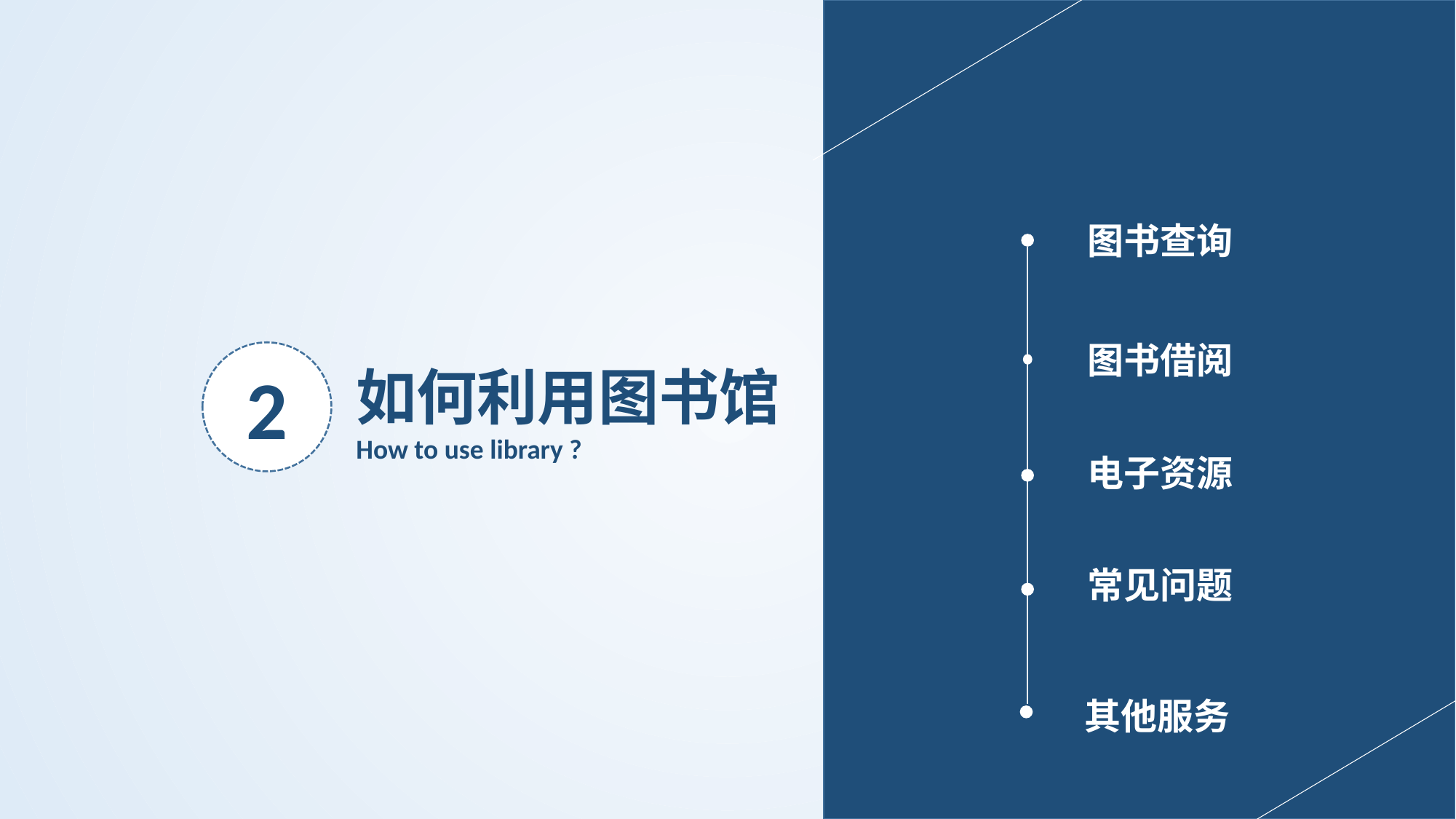

图书查询

图书借阅
2
如何利用图书馆
How to use library ?

电子资源

常见问题

其他服务